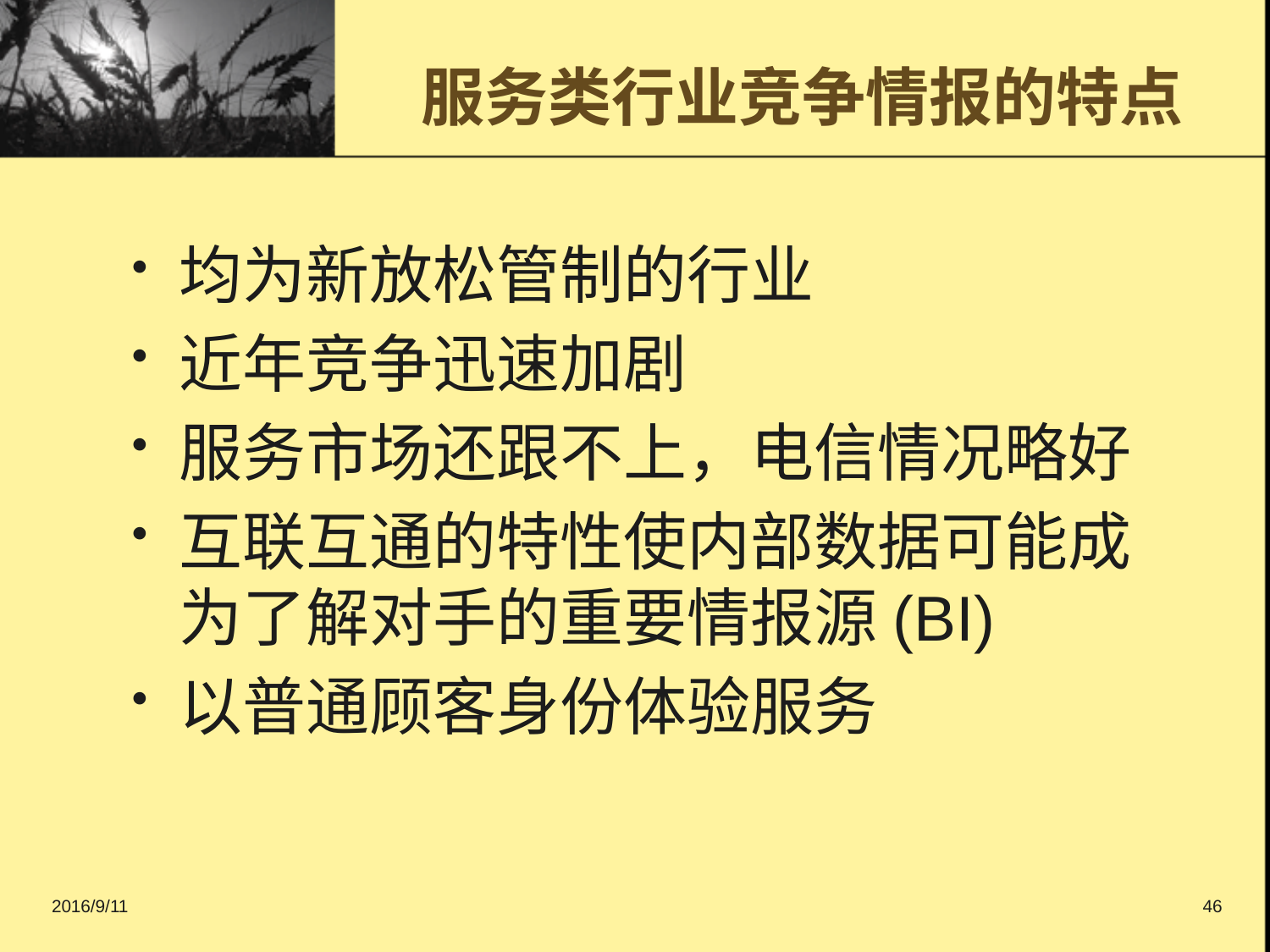

# 服务类行业竞争情报的特点
均为新放松管制的行业
近年竞争迅速加剧
服务市场还跟不上，电信情况略好
互联互通的特性使内部数据可能成为了解对手的重要情报源(BI)
以普通顾客身份体验服务
2016/9/11
46